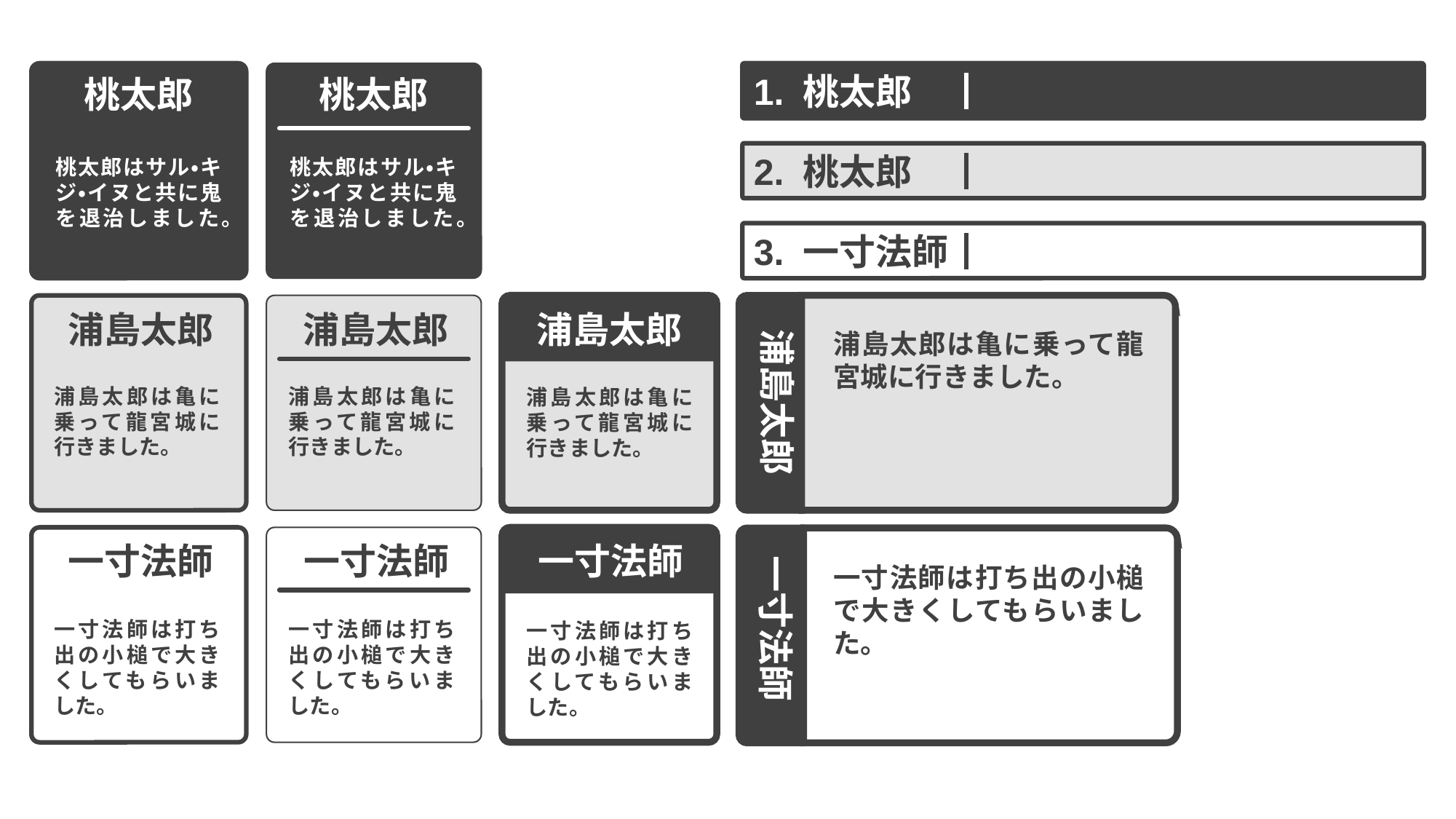

1. 桃太郎　┃
桃太郎
桃太郎
2. 桃太郎　┃
桃太郎はサル・キジ・イヌと共に鬼を退治しました。
桃太郎はサル・キジ・イヌと共に鬼を退治しました。

3. 一寸法師┃
浦島太郎

浦島太郎
浦島太郎
浦島太郎
浦島太郎は亀に乗って龍宮城に行きました。

浦島太郎は亀に乗って龍宮城に行きました。

浦島太郎は亀に乗って龍宮城に行きました。
浦島太郎は亀に乗って龍宮城に行きました。
浦島太郎は亀に乗って龍宮城に行きました。

一寸法師

一寸法師
一寸法師
一寸法師
一寸法師は打ち出の小槌で大きくしてもらいました。
一寸法師は打ち出の小槌で大きくしてもらいました。

一寸法師は打ち出の小槌で大きくしてもらいました。
一寸法師は打ち出の小槌で大きくしてもらいました。
一寸法師は打ち出の小槌で大きくしてもらいました。